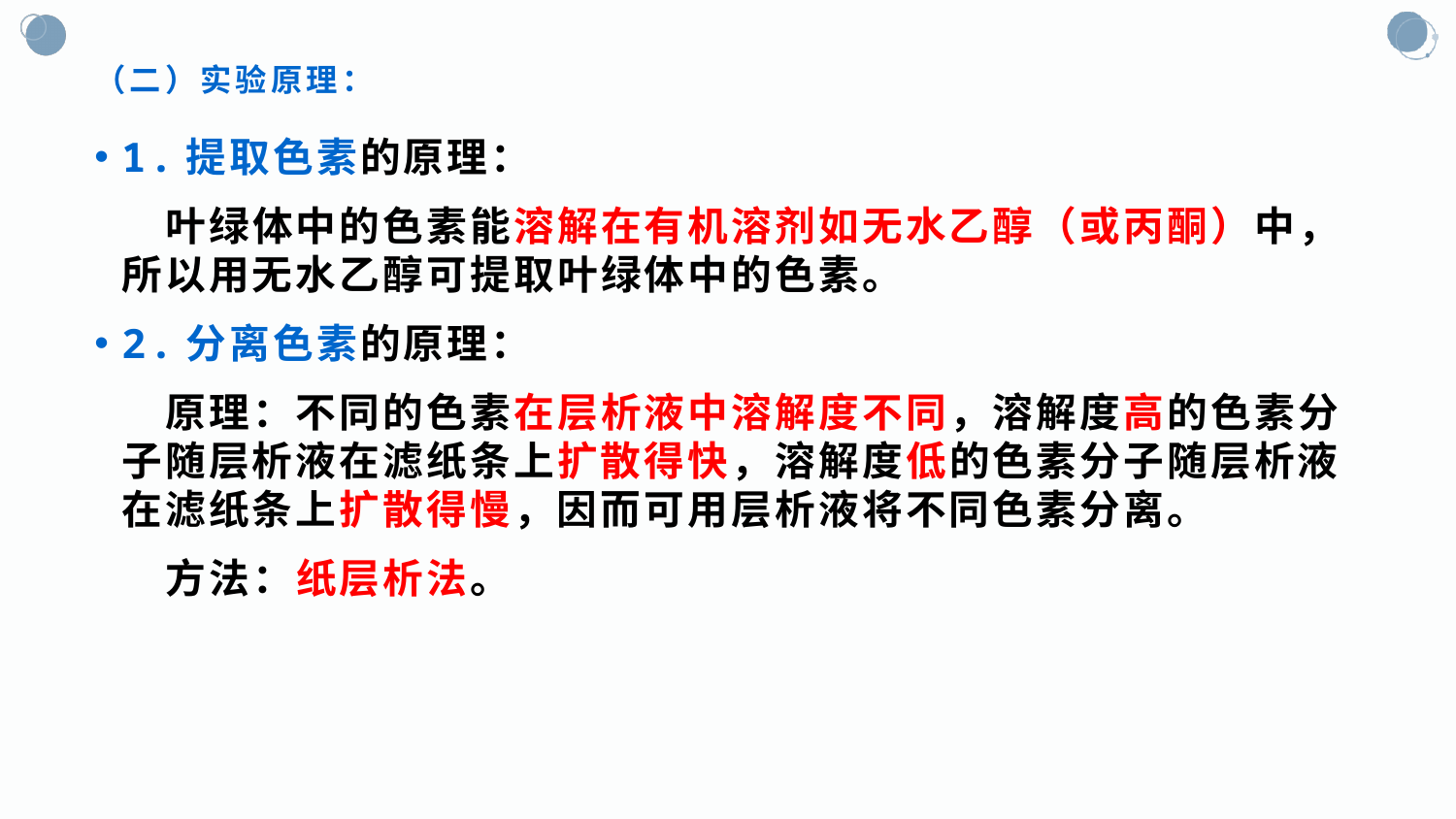

# （二）实验原理：
1.提取色素的原理：
     叶绿体中的色素能溶解在有机溶剂如无水乙醇（或丙酮）中，所以用无水乙醇可提取叶绿体中的色素。
2.分离色素的原理：
     原理：不同的色素在层析液中溶解度不同，溶解度高的色素分子随层析液在滤纸条上扩散得快，溶解度低的色素分子随层析液在滤纸条上扩散得慢，因而可用层析液将不同色素分离。
     方法：纸层析法。